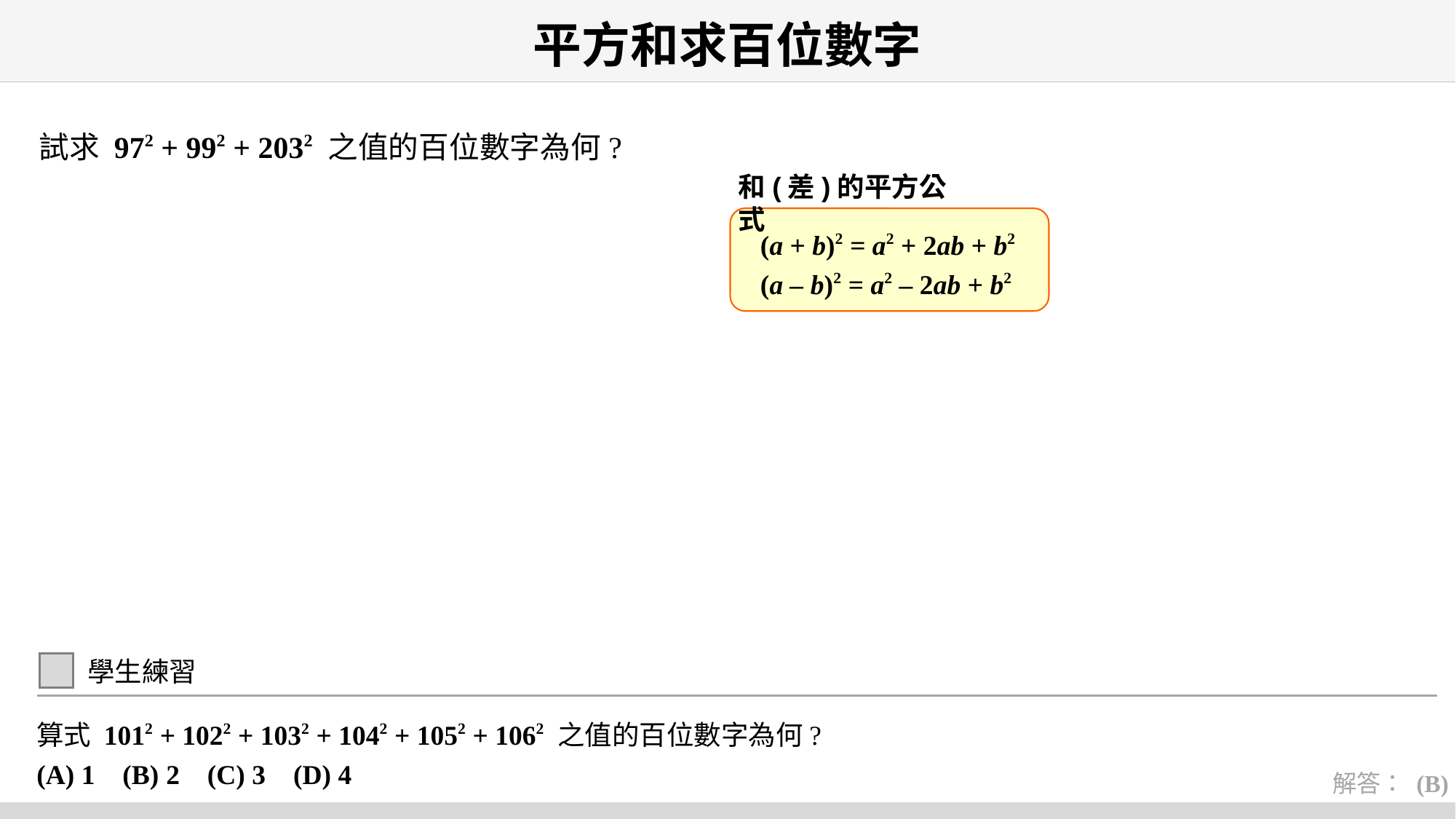

# 平方和求百位數字
試求 972 + 992 + 2032 之值的百位數字為何?
和(差)的平方公式
(a + b)2 = a2 + 2ab + b2
(a – b)2 = a2 – 2ab + b2

學生練習

算式 1012 + 1022 + 1032 + 1042 + 1052 + 1062 之值的百位數字為何?
(A) 1    (B) 2    (C) 3    (D) 4
解答： (B)